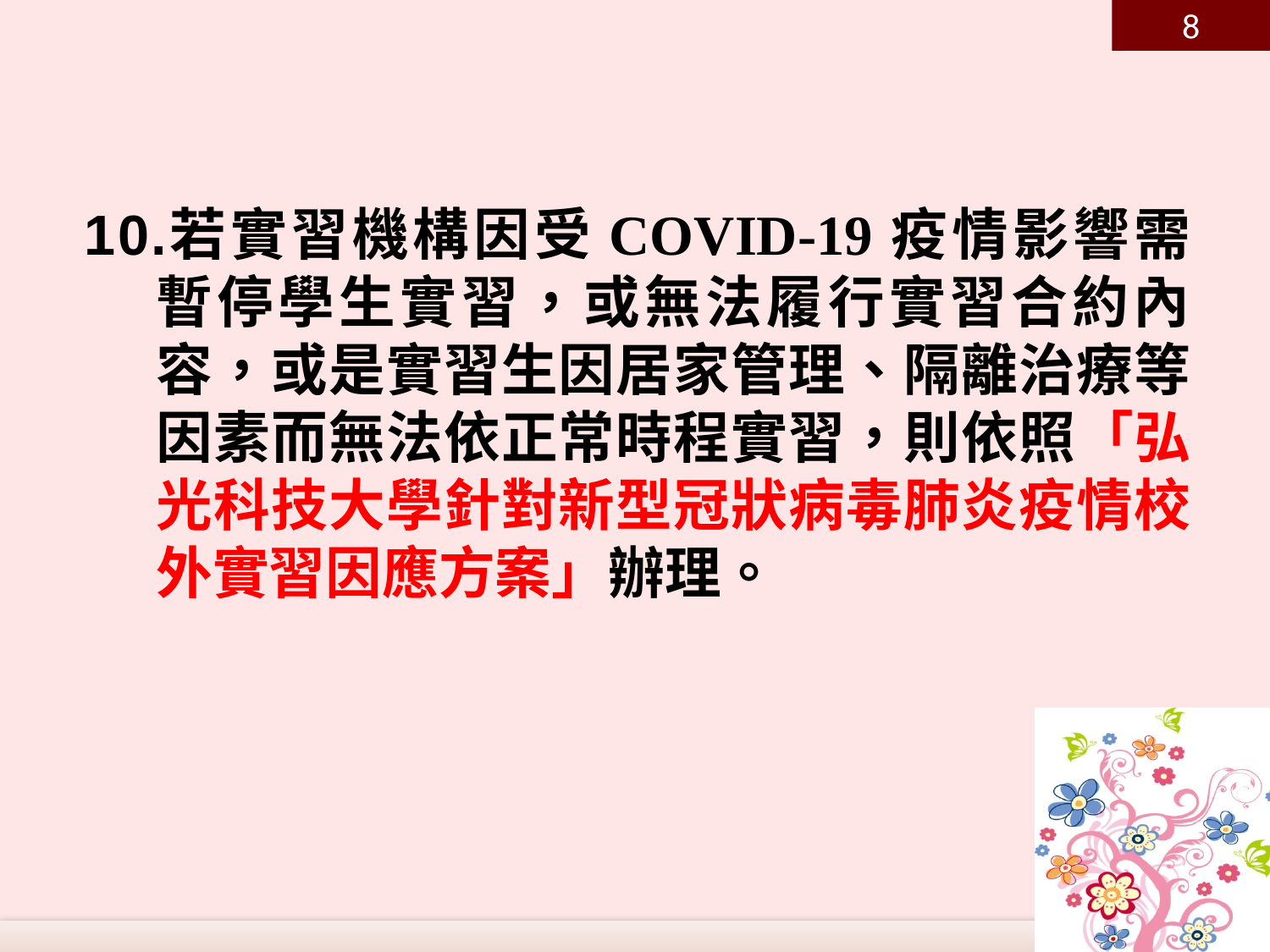

8
若實習機構因受COVID-19疫情影響需暫停學生實習，或無法履行實習合約內容，或是實習生因居家管理、隔離治療等因素而無法依正常時程實習，則依照「弘光科技大學針對新型冠狀病毒肺炎疫情校外實習因應方案」辦理。